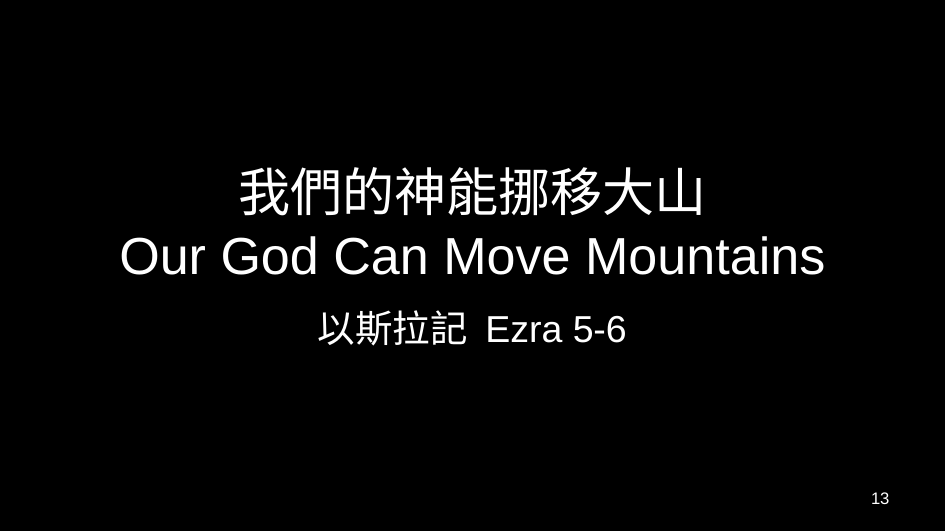

# 我們的神能挪移大山 Our God Can Move Mountains
以斯拉記 Ezra 5-6
13